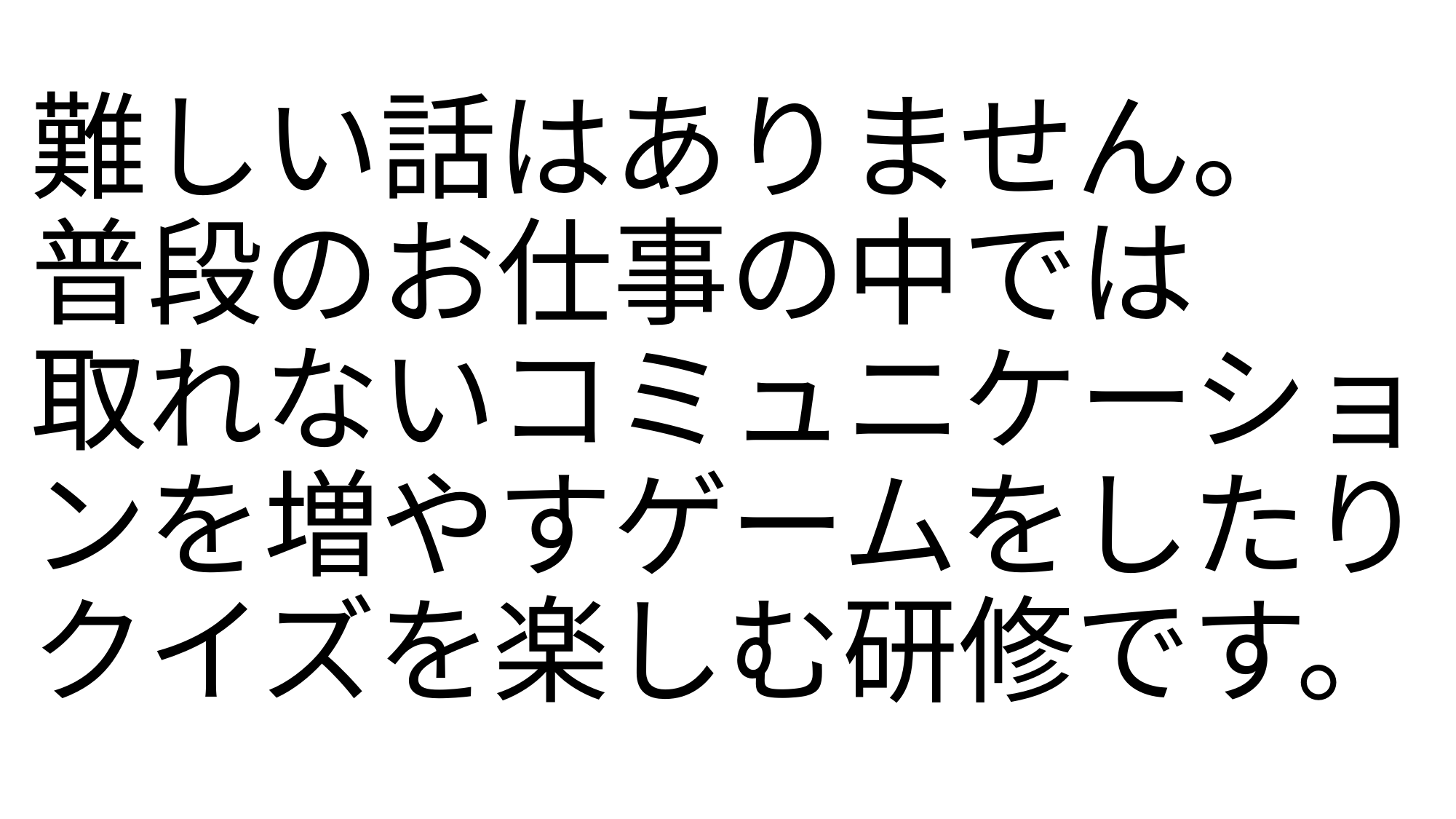

# 難しい話はありません。 普段のお仕事の中では 取れないコミュニケーションを増やすゲームをしたり クイズを楽しむ研修です。